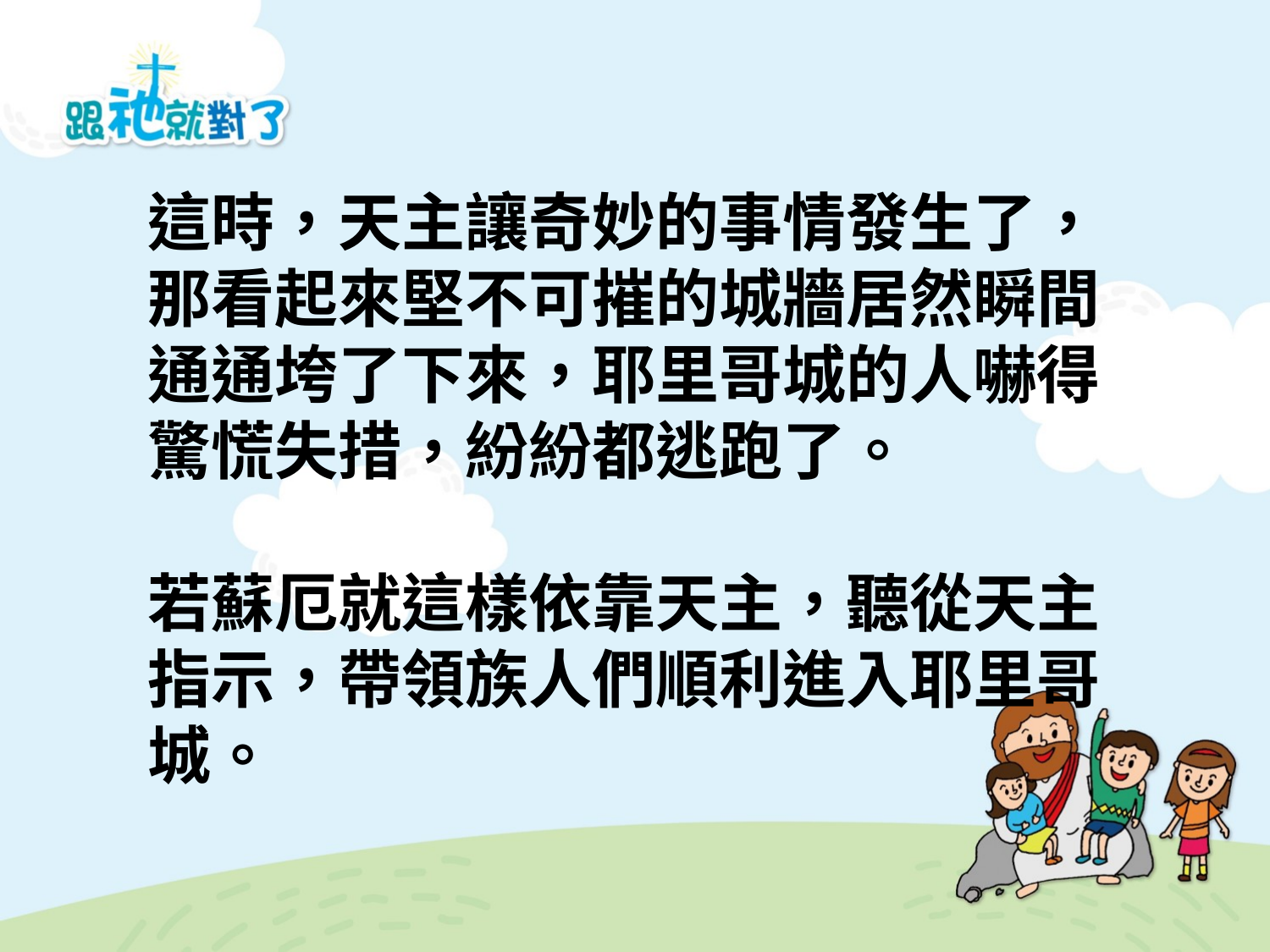

這時，天主讓奇妙的事情發生了，那看起來堅不可摧的城牆居然瞬間通通垮了下來，耶里哥城的人嚇得驚慌失措，紛紛都逃跑了。

若蘇厄就這樣依靠天主，聽從天主指示，帶領族人們順利進入耶里哥城。